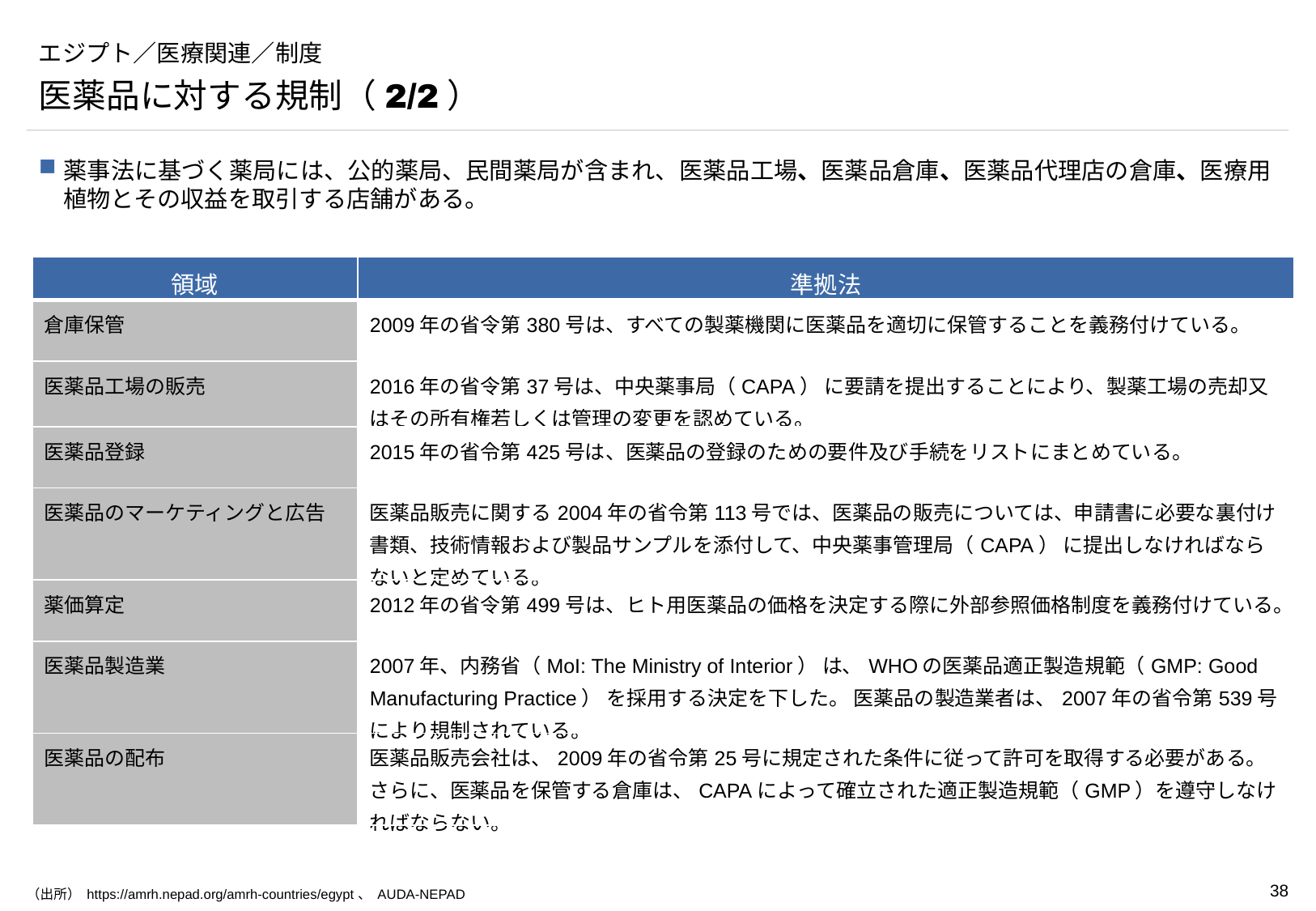

# エジプト／医療関連／制度
医薬品に対する規制（2/2）
薬事法に基づく薬局には、公的薬局、民間薬局が含まれ、医薬品工場、医薬品倉庫、医薬品代理店の倉庫、医療用植物とその収益を取引する店舗がある。
| 領域 | 準拠法 |
| --- | --- |
| 倉庫保管 | 2009年の省令第380号は、すべての製薬機関に医薬品を適切に保管することを義務付けている。 |
| 医薬品工場の販売 | 2016年の省令第37号は、中央薬事局（CAPA） に要請を提出することにより、製薬工場の売却又はその所有権若しくは管理の変更を認めている。 |
| 医薬品登録 | 2015年の省令第425号は、医薬品の登録のための要件及び手続をリストにまとめている。 |
| 医薬品のマーケティングと広告 | 医薬品販売に関する2004年の省令第113号では、医薬品の販売については、申請書に必要な裏付け書類、技術情報および製品サンプルを添付して、中央薬事管理局（CAPA） に提出しなければならないと定めている。 |
| 薬価算定 | 2012年の省令第499号は、ヒト用医薬品の価格を決定する際に外部参照価格制度を義務付けている。 |
| 医薬品製造業 | 2007年、内務省（MoI: The Ministry of Interior） は、WHOの医薬品適正製造規範（GMP: Good Manufacturing Practice） を採用する決定を下した。 医薬品の製造業者は、2007年の省令第539号により規制されている。 |
| 医薬品の配布 | 医薬品販売会社は、2009年の省令第25号に規定された条件に従って許可を取得する必要がある。 さらに、医薬品を保管する倉庫は、CAPAによって確立された適正製造規範（GMP）を遵守しなければならない。 |
（出所） https://amrh.nepad.org/amrh-countries/egypt、 AUDA-NEPAD